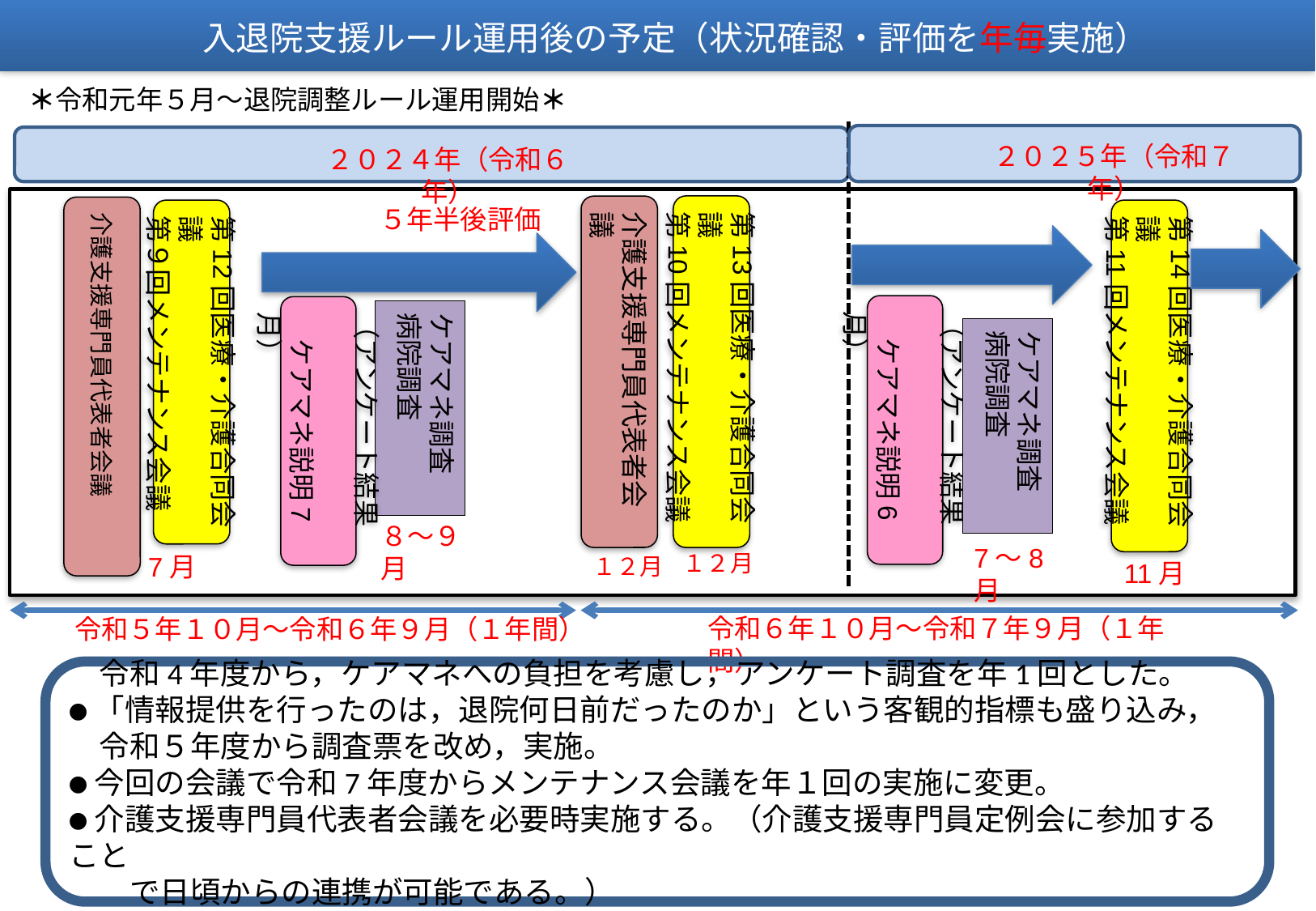

入退院支援ルール運用後の予定（状況確認・評価を年毎実施）
＊令和元年５月～退院調整ルール運用開始＊

２０２５年（令和７年）
２０２４年（令和６年）

第13回医療・介護合同会議
第10回メンテナンス会議
介護支援専門員代表者会議
介護支援専門員代表者会議
５年半後評価
第12回医療・介護合同会議
第９回メンテナンス会議
第14回医療・介護合同会議
第11回メンテナンス会議

（アンケート結果
　ケアマネ説明6月）
（アンケート結果
　ケアマネ説明7月）
ケアマネ調査
病院調査
ケアマネ調査
病院調査
８～９月
7～8月
１２月
7月
１２月
11月
令和６年１０月～令和７年９月（１年間）
令和５年１０月～令和６年９月（１年間）
　令和4年度から，ケアマネへの負担を考慮し，アンケート調査を年1回とした。
⚫「情報提供を行ったのは，退院何日前だったのか」という客観的指標も盛り込み，
　令和５年度から調査票を改め，実施。
⚫今回の会議で令和7年度からメンテナンス会議を年１回の実施に変更。
⚫介護支援専門員代表者会議を必要時実施する。（介護支援専門員定例会に参加すること
　　で日頃からの連携が可能である。）